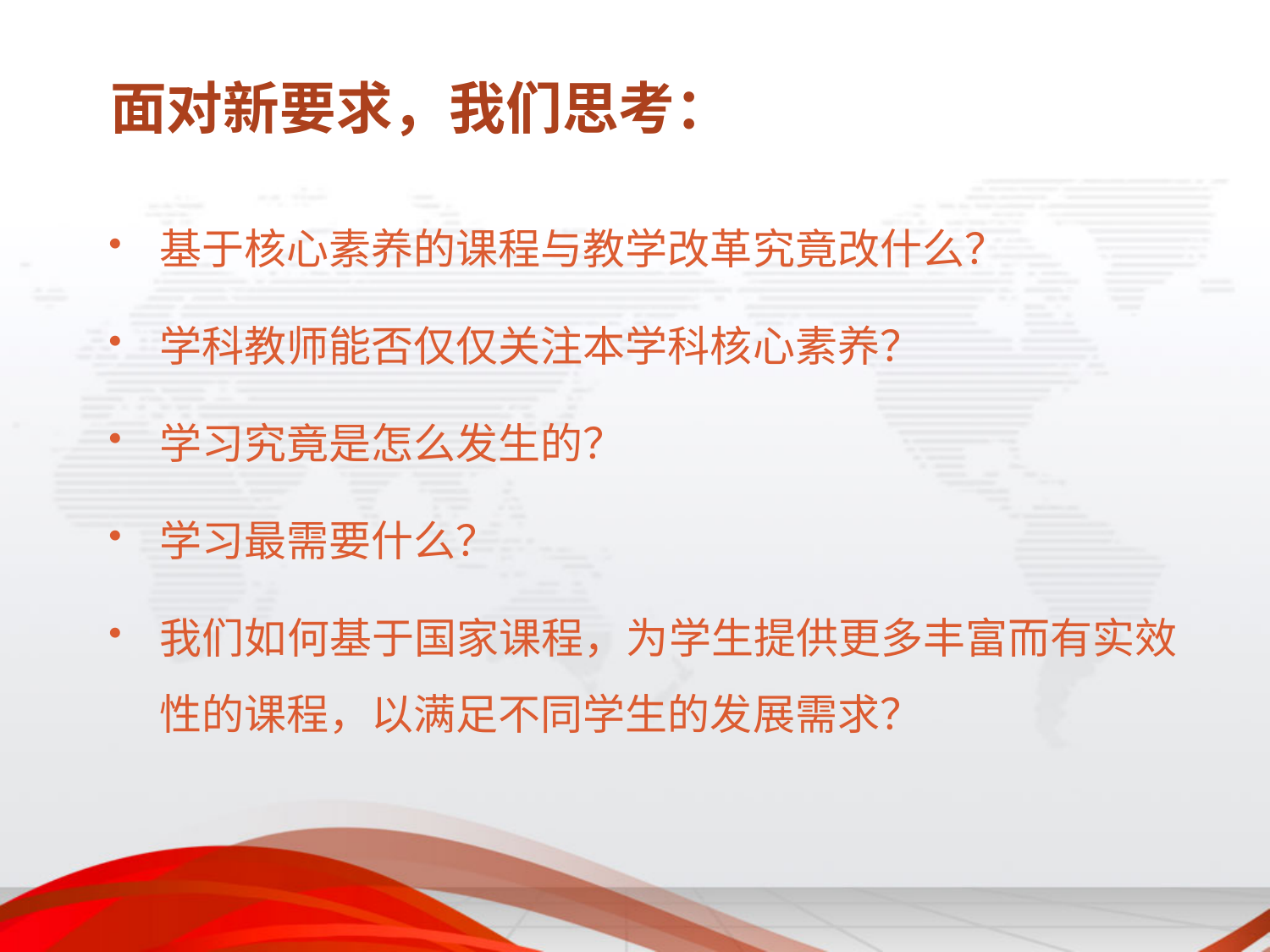

# 面对新要求，我们思考：
基于核心素养的课程与教学改革究竟改什么？
学科教师能否仅仅关注本学科核心素养？
学习究竟是怎么发生的？
学习最需要什么？
我们如何基于国家课程，为学生提供更多丰富而有实效性的课程，以满足不同学生的发展需求？